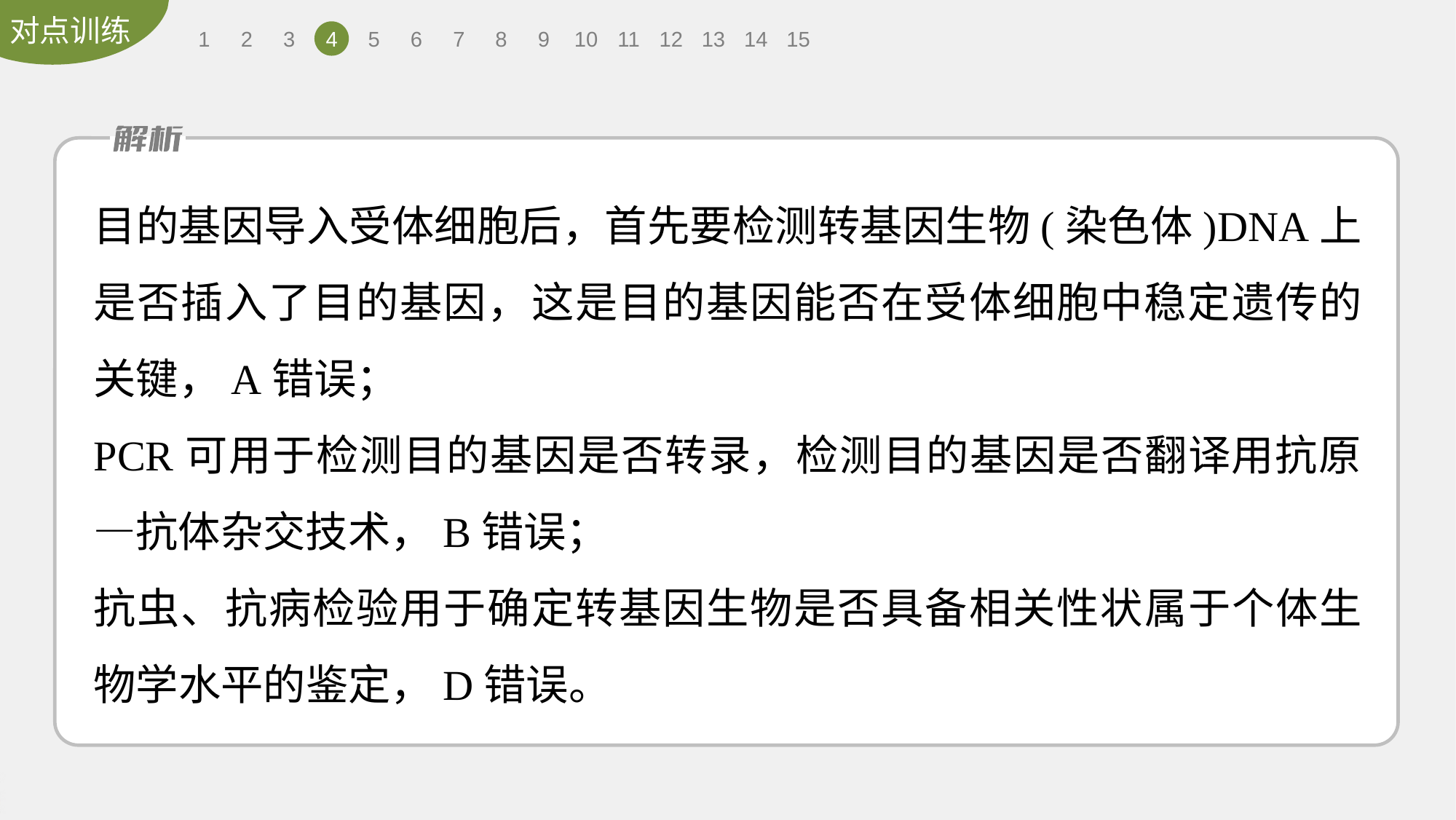

1
2
3
4
5
6
7
8
9
10
11
12
13
14
15

目的基因导入受体细胞后，首先要检测转基因生物(染色体)DNA上是否插入了目的基因，这是目的基因能否在受体细胞中稳定遗传的关键，A错误；
PCR可用于检测目的基因是否转录，检测目的基因是否翻译用抗原—抗体杂交技术，B错误；
抗虫、抗病检验用于确定转基因生物是否具备相关性状属于个体生物学水平的鉴定，D错误。